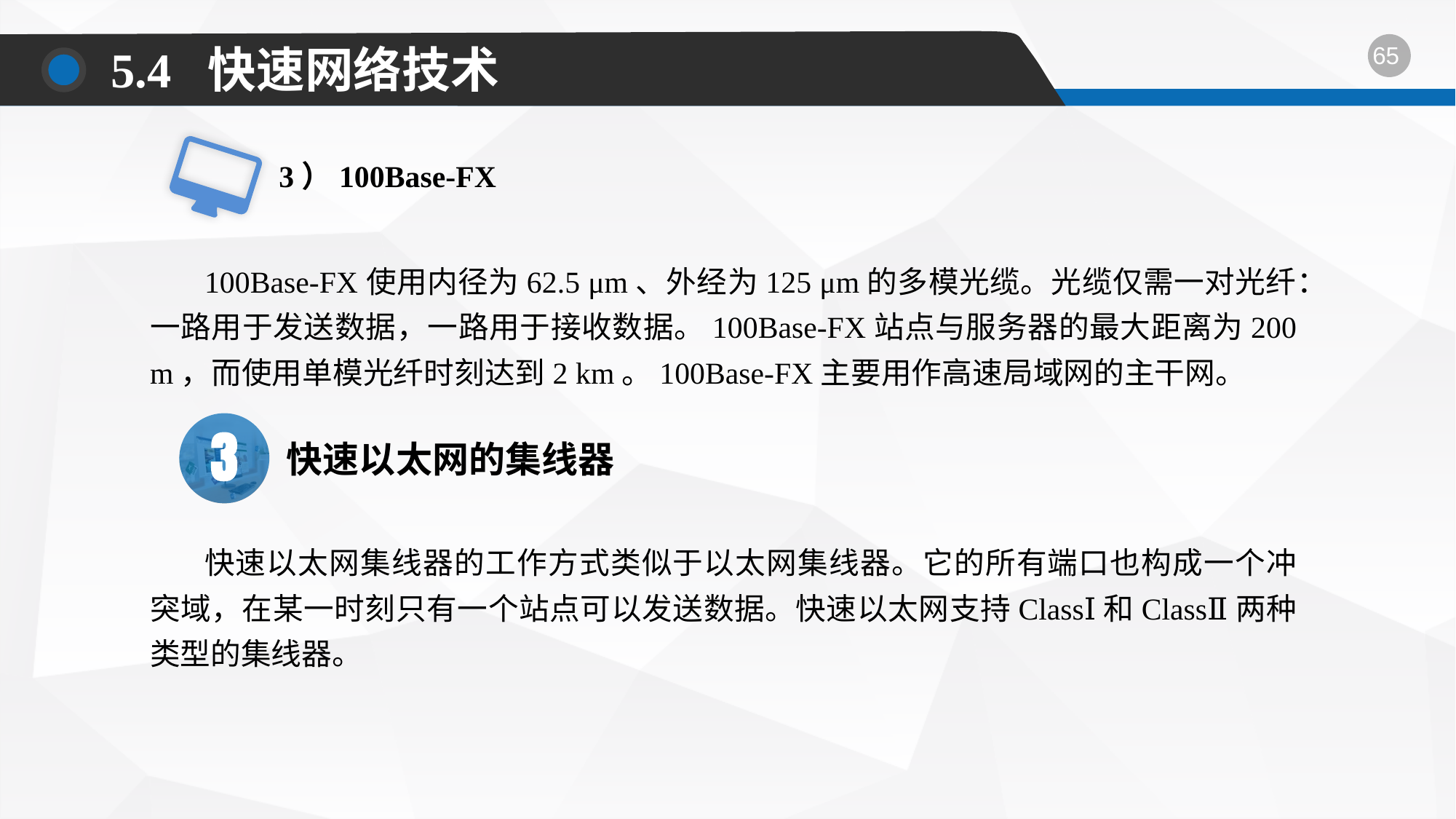

5.4  快速网络技术

3）100Base-FX
100Base-FX使用内径为62.5 μm、外经为125 μm的多模光缆。光缆仅需一对光纤：一路用于发送数据，一路用于接收数据。100Base-FX站点与服务器的最大距离为200 m，而使用单模光纤时刻达到2 km。100Base-FX主要用作高速局域网的主干网。

3
快速以太网的集线器
快速以太网集线器的工作方式类似于以太网集线器。它的所有端口也构成一个冲突域，在某一时刻只有一个站点可以发送数据。快速以太网支持ClassⅠ和ClassⅡ两种类型的集线器。